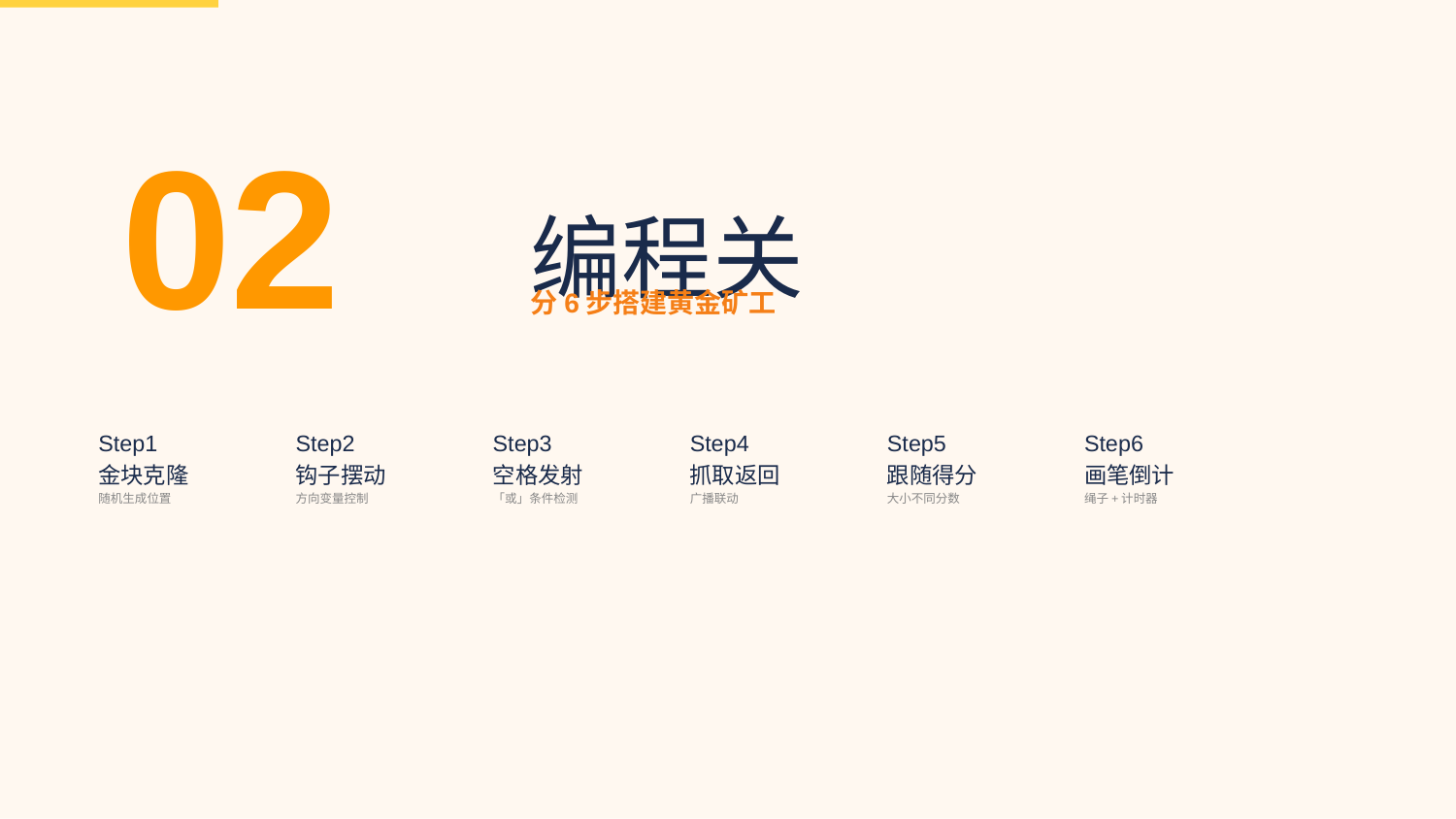

02
编程关
分6步搭建黄金矿工
Step1
金块克隆
随机生成位置
Step2
钩子摆动
方向变量控制
Step3
空格发射
「或」条件检测
Step4
抓取返回
广播联动
Step5
跟随得分
大小不同分数
Step6
画笔倒计
绳子+计时器